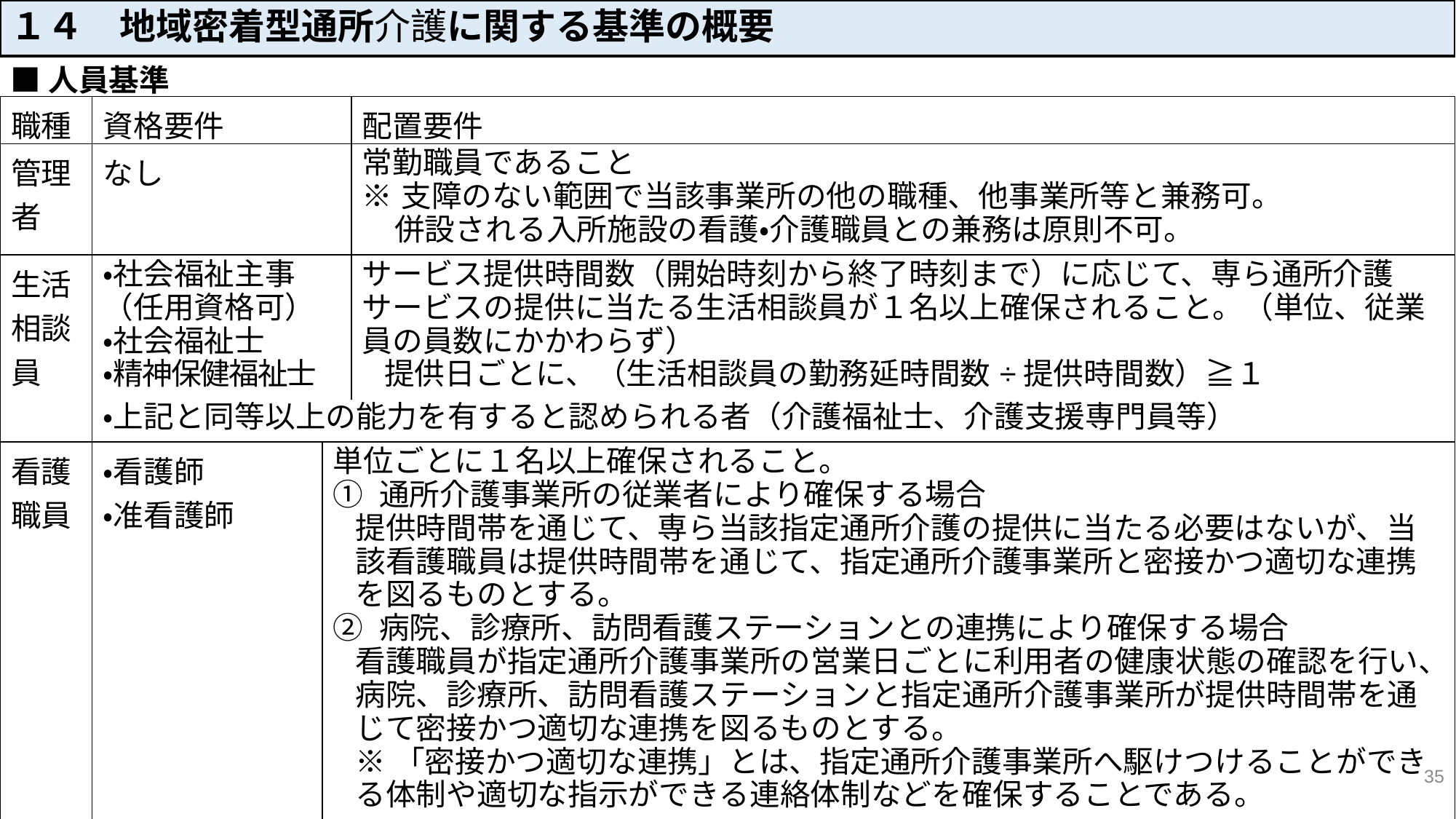

１４　地域密着型通所介護に関する基準の概要
■人員基準
| 職種 | 資格要件 |  | 配置要件 |
| --- | --- | --- | --- |
| 管理者 | なし |  | 常勤職員であること ※支障のない範囲で当該事業所の他の職種、他事業所等と兼務可。 併設される入所施設の看護・介護職員との兼務は原則不可。 |
| 生活相談員 | ・社会福祉主事 （任用資格可） ・社会福祉士 ・精神保健福祉士 |  | サービス提供時間数（開始時刻から終了時刻まで）に応じて、専ら通所介護サービスの提供に当たる生活相談員が１名以上確保されること。（単位、従業員の員数にかかわらず） 提供日ごとに、（生活相談員の勤務延時間数÷提供時間数）≧１ |
|  | ・上記と同等以上の能力を有すると認められる者（介護福祉士、介護支援専門員等） |  |  |
| 看護職員 | ・看護師 ・准看護師 | 単位ごとに１名以上確保されること。 ① 通所介護事業所の従業者により確保する場合 提供時間帯を通じて、専ら当該指定通所介護の提供に当たる必要はないが、当該看護職員は提供時間帯を通じて、指定通所介護事業所と密接かつ適切な連携を図るものとする。 ② 病院、診療所、訪問看護ステーションとの連携により確保する場合 看護職員が指定通所介護事業所の営業日ごとに利用者の健康状態の確認を行い、病院、診療所、訪問看護ステーションと指定通所介護事業所が提供時間帯を通じて密接かつ適切な連携を図るものとする。 ※「密接かつ適切な連携」とは、指定通所介護事業所へ駆けつけることができる体制や適切な指示ができる連絡体制などを確保することである。 |  |
35